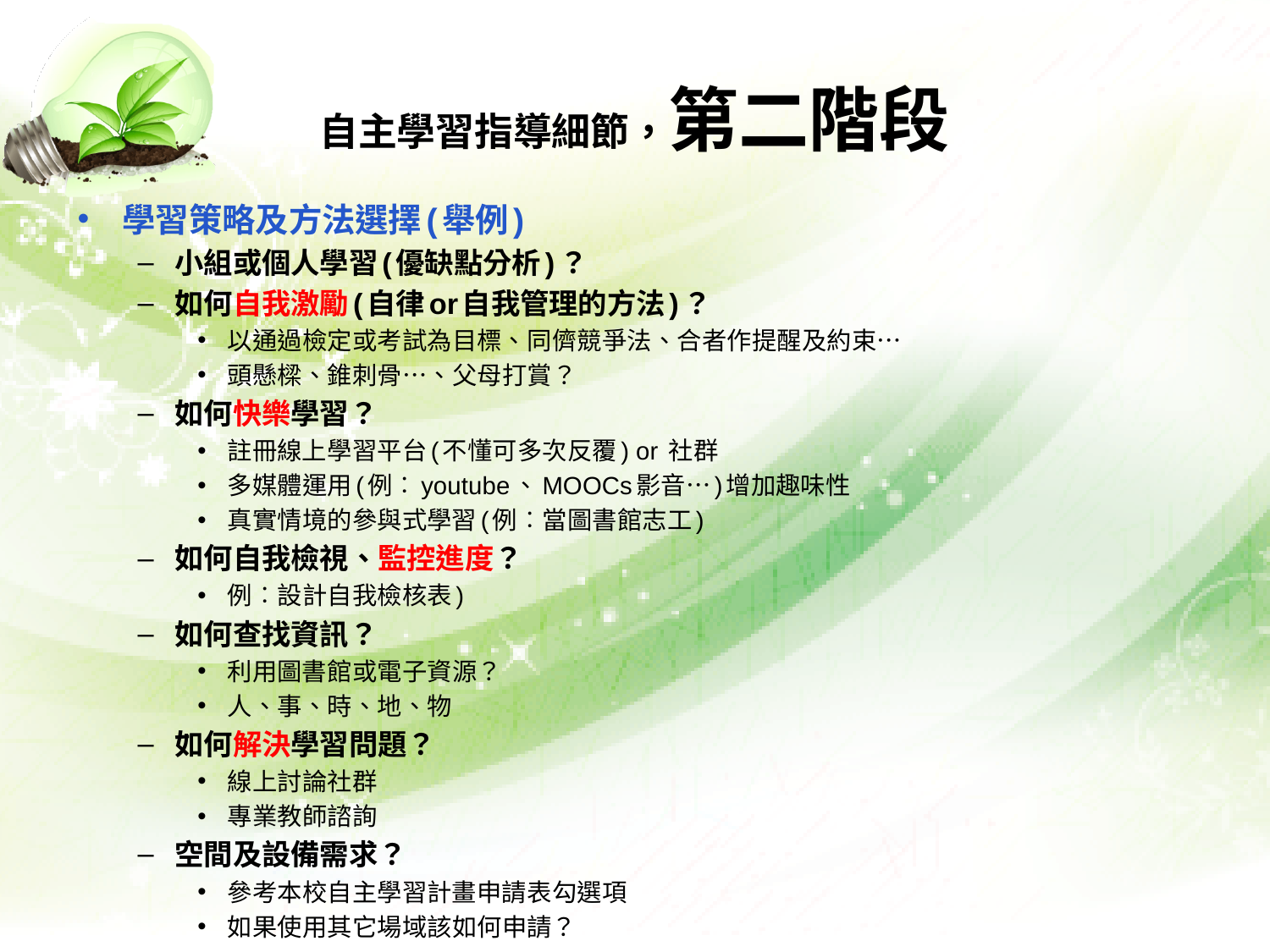

# 自主學習指導細節，第二階段
學習策略及方法選擇(舉例)
小組或個人學習(優缺點分析)？
如何自我激勵(自律or自我管理的方法)？
以通過檢定或考試為目標、同儕競爭法、合者作提醒及約束…
頭懸樑、錐刺骨…、父母打賞？
如何快樂學習？
註冊線上學習平台(不懂可多次反覆) or 社群
多媒體運用(例︰youtube、MOOCs影音…)增加趣味性
真實情境的參與式學習(例︰當圖書館志工)
如何自我檢視、監控進度？
例︰設計自我檢核表)
如何查找資訊？
利用圖書館或電子資源？
人、事、時、地、物
如何解決學習問題？
線上討論社群
專業教師諮詢
空間及設備需求？
參考本校自主學習計畫申請表勾選項
如果使用其它場域該如何申請？